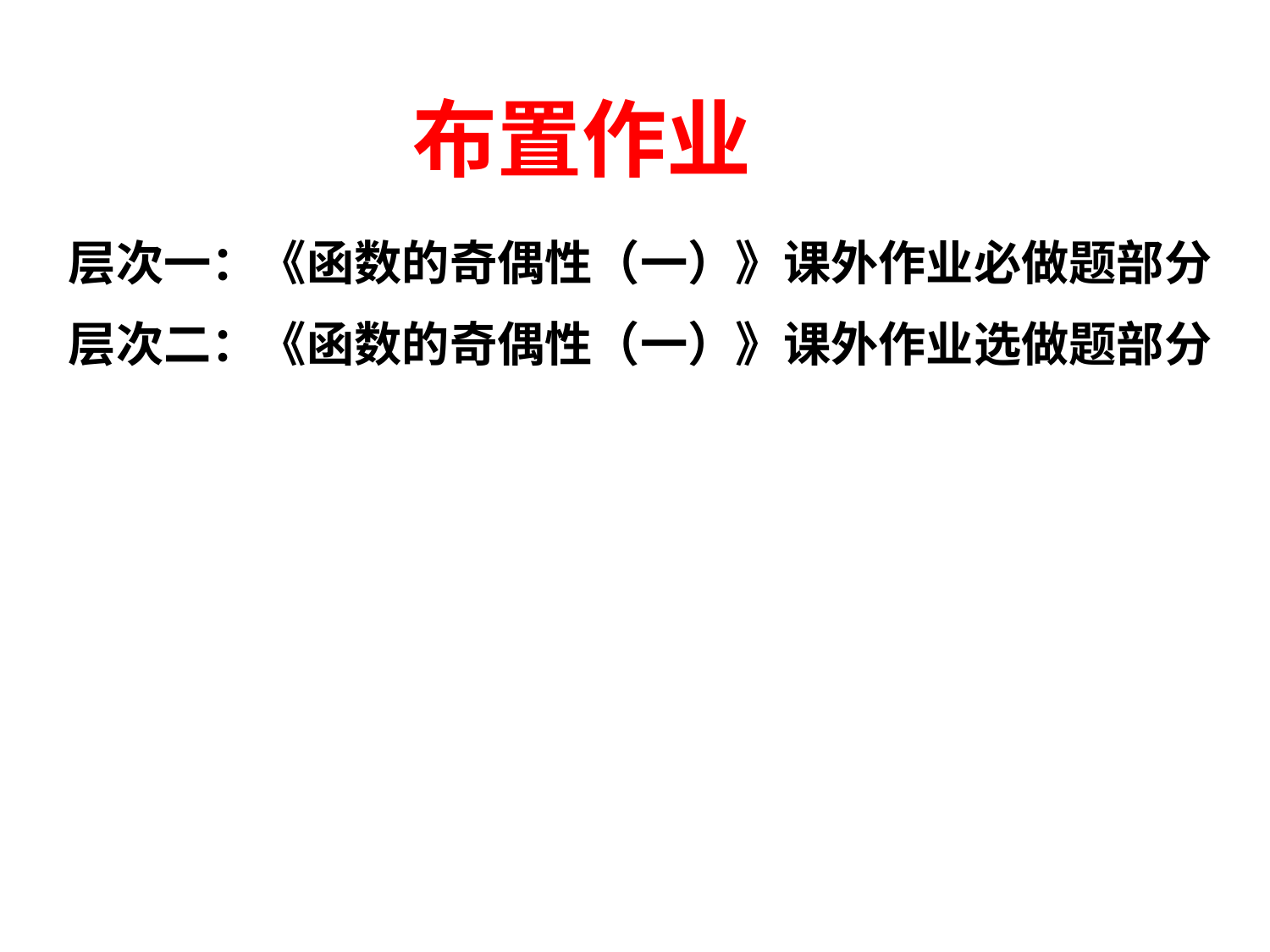

布置作业
层次一：《函数的奇偶性（一）》课外作业必做题部分
层次二：《函数的奇偶性（一）》课外作业选做题部分